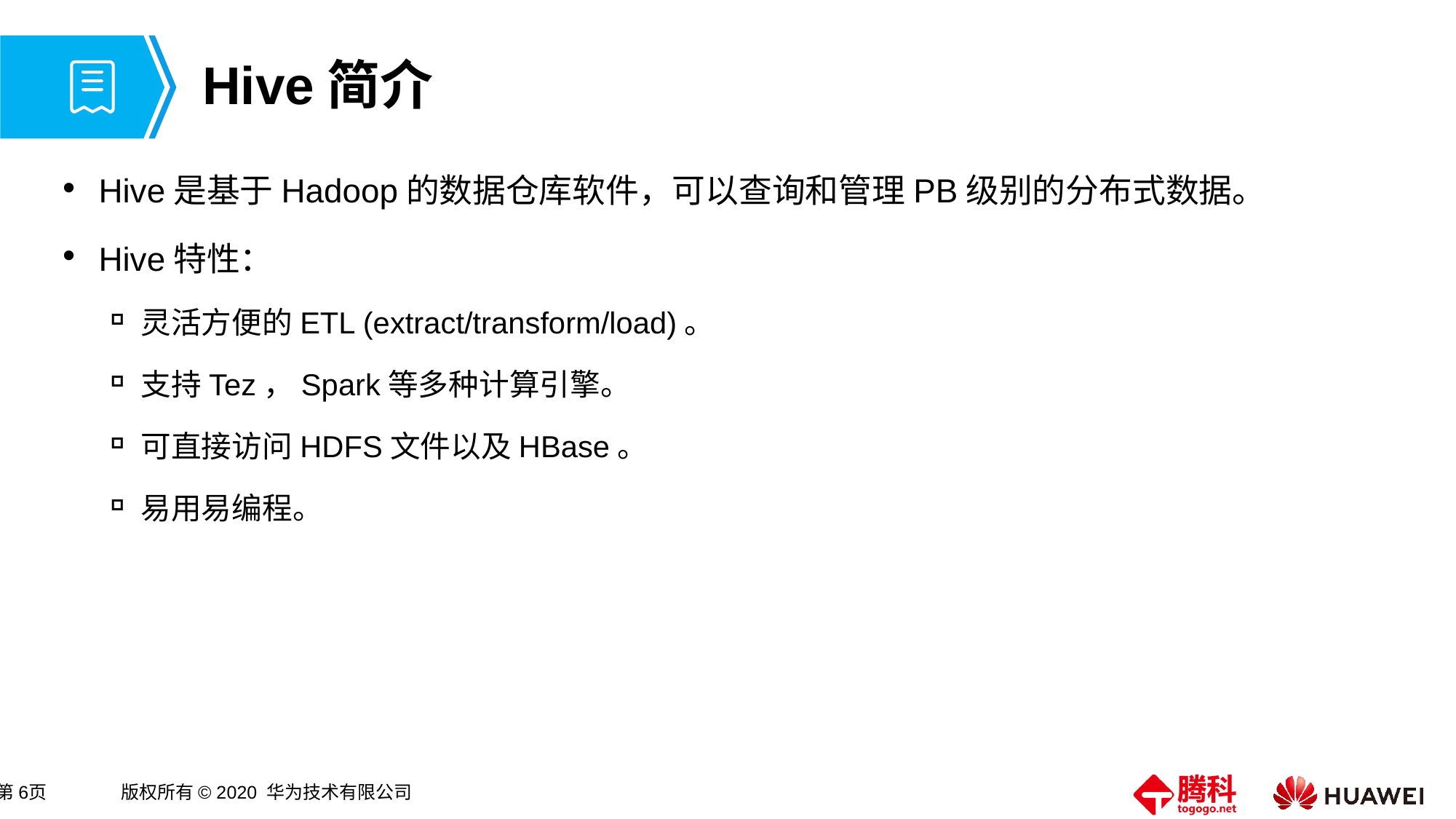

# Hive简介
Hive是基于Hadoop的数据仓库软件，可以查询和管理PB级别的分布式数据。
Hive特性：
灵活方便的ETL (extract/transform/load)。
支持Tez，Spark等多种计算引擎。
可直接访问HDFS文件以及HBase。
易用易编程。